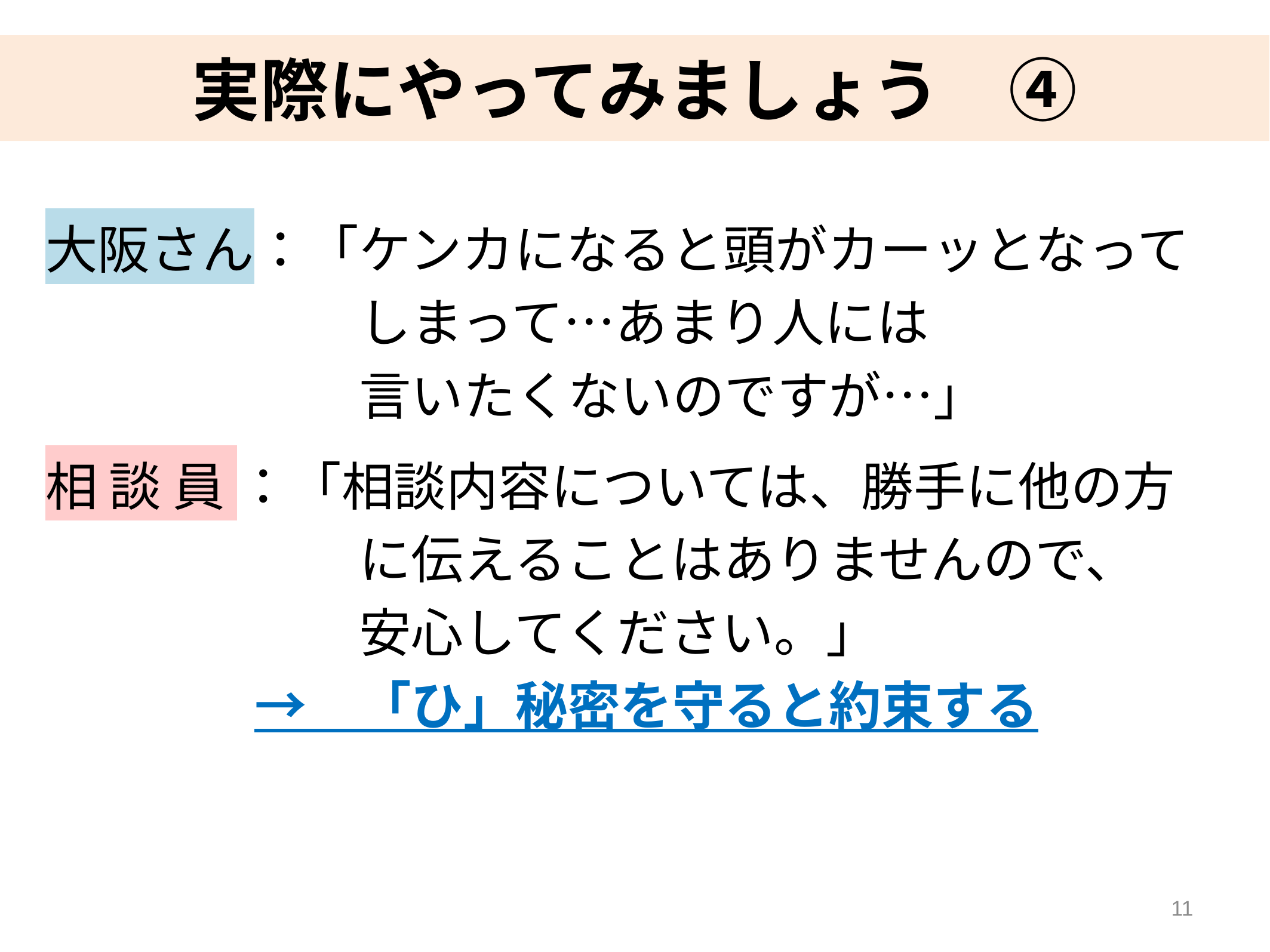

# 実際にやってみましょう　④
大阪さん：「ケンカになると頭がカーッとなって
　　　　　　しまって…あまり人には
　　　　　　言いたくないのですが…」

相 談 員 ：「相談内容については、勝手に他の方
　　　　　　に伝えることはありませんので、
　　　　　　安心してください。」
　　　　→　「ひ」秘密を守ると約束する
11